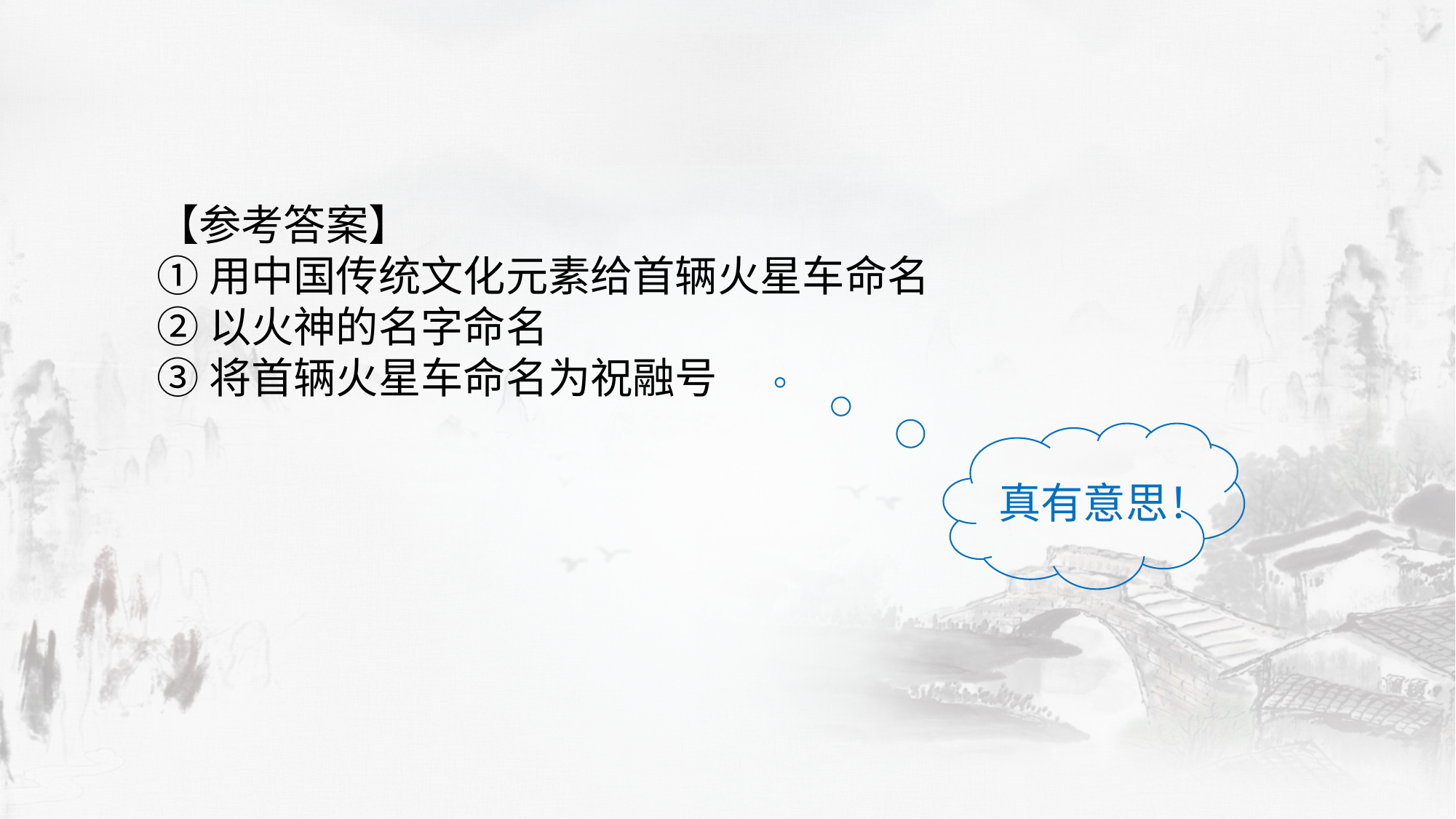

【参考答案】
①用中国传统文化元素给首辆火星车命名
②以火神的名字命名
③将首辆火星车命名为祝融号
真有意思！